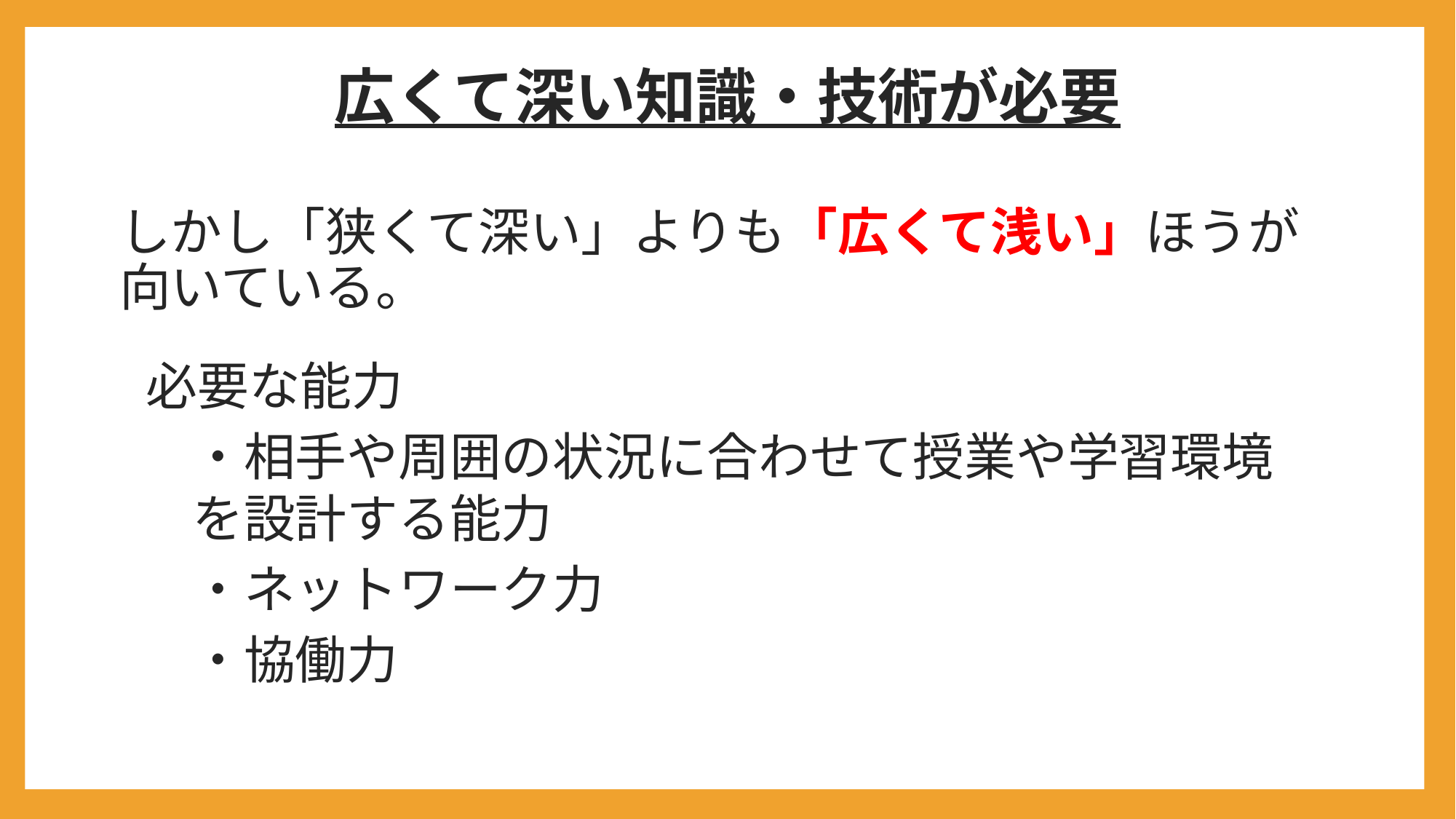

広くて深い知識・技術が必要

しかし「狭くて深い」よりも「広くて浅い」ほうが向いている。
必要な能力
・相手や周囲の状況に合わせて授業や学習環境を設計する能力
・ネットワーク力
・協働力